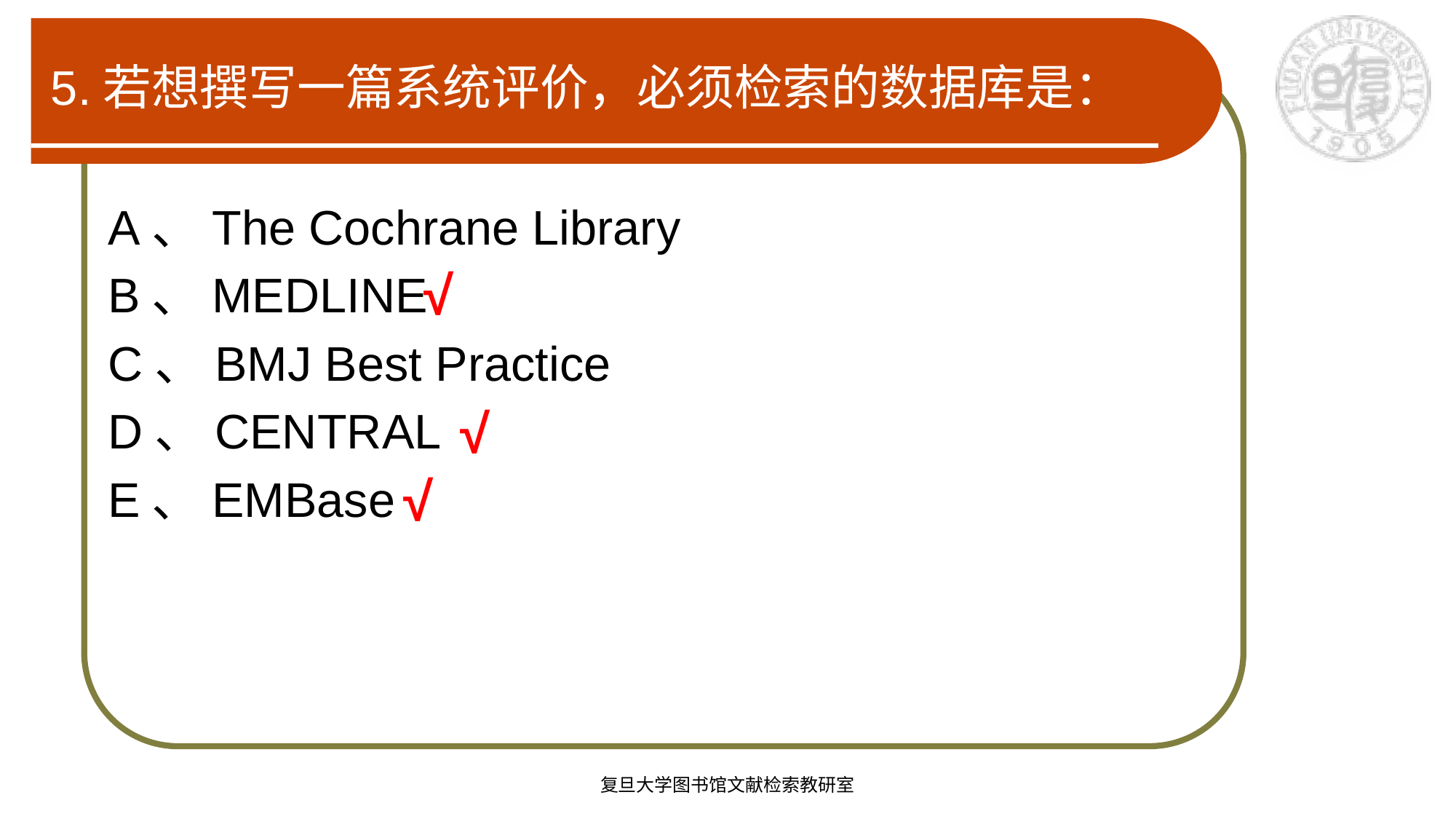

# 5.若想撰写一篇系统评价，必须检索的数据库是：
A、The Cochrane Library
B、MEDLINE
C、BMJ Best Practice
D、CENTRAL
E、EMBase

√
√
√
复旦大学图书馆文献检索教研室
63